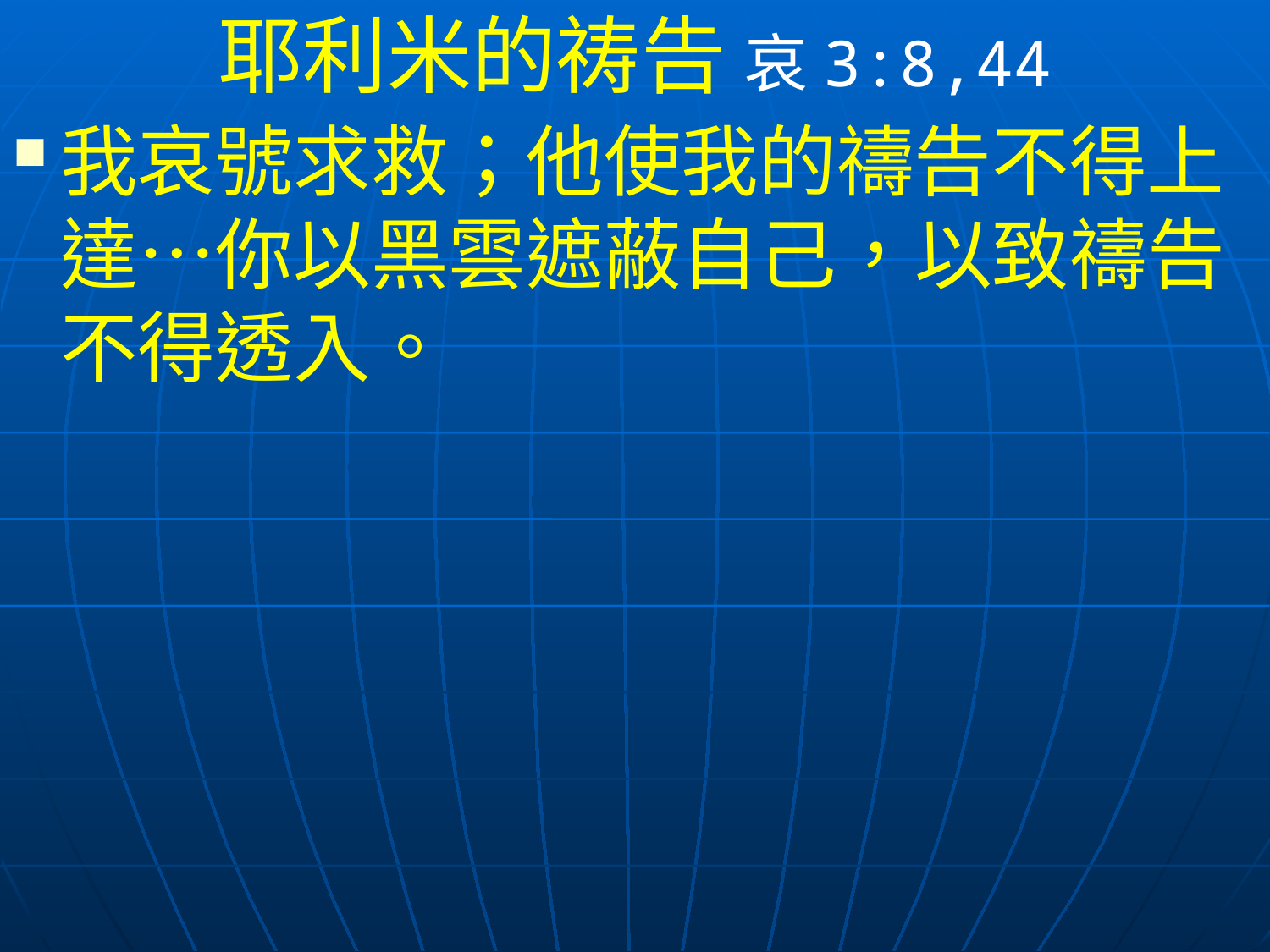

耶利米的祷告 哀3:8,44
我哀號求救；他使我的禱告不得上達…你以黑雲遮蔽自己，以致禱告不得透入。